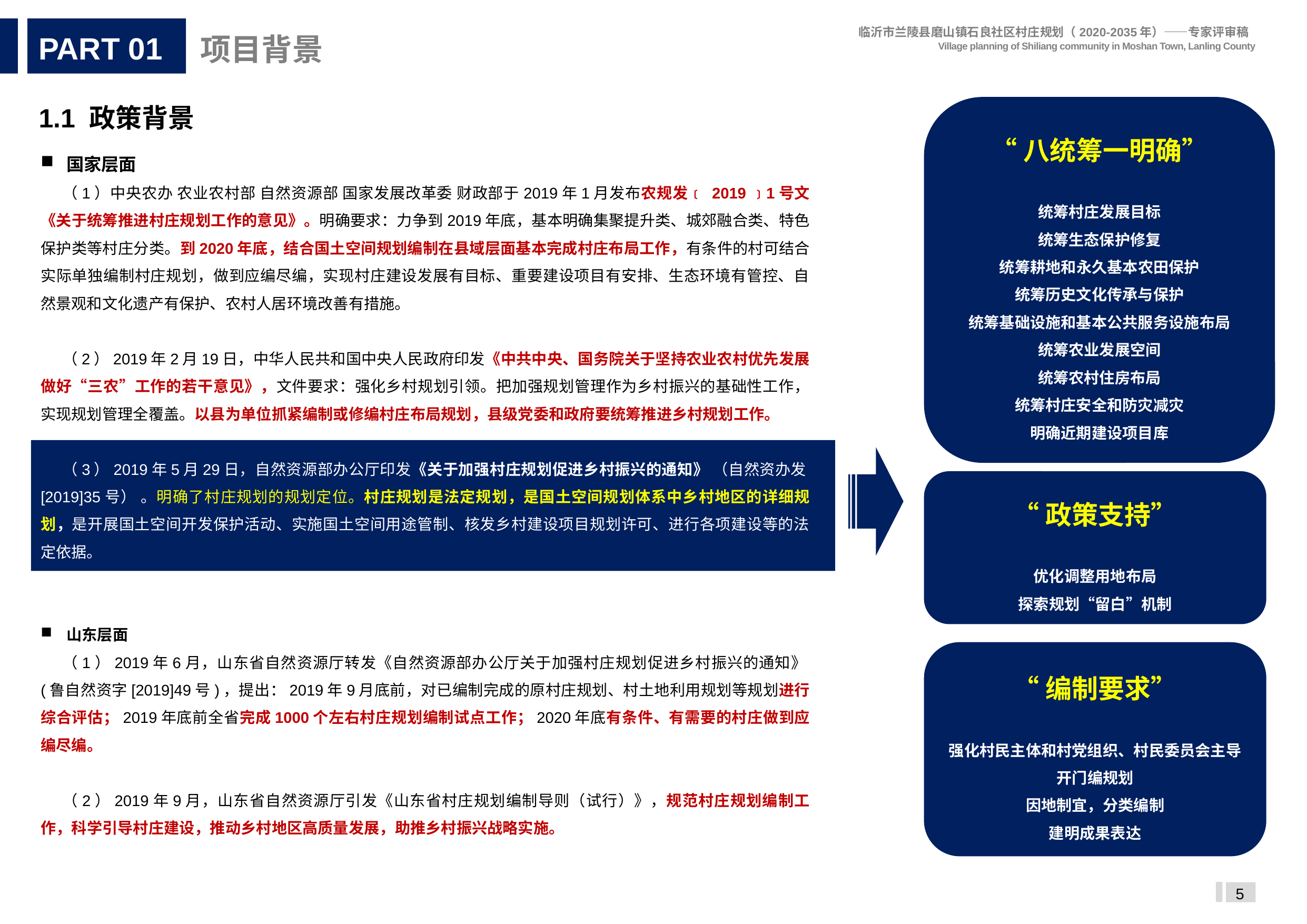

PART 01
项目背景
1.1 政策背景
“八统筹一明确”

统筹村庄发展目标
统筹生态保护修复
统筹耕地和永久基本农田保护
统筹历史文化传承与保护
统筹基础设施和基本公共服务设施布局
统筹农业发展空间
统筹农村住房布局
统筹村庄安全和防灾减灾
明确近期建设项目库
国家层面
（1）中央农办 农业农村部 自然资源部 国家发展改革委 财政部于2019年1月发布农规发﹝ 2019 ﹞1号文《关于统筹推进村庄规划工作的意见》。明确要求：力争到2019年底，基本明确集聚提升类、城郊融合类、特色保护类等村庄分类。到2020年底，结合国土空间规划编制在县域层面基本完成村庄布局工作，有条件的村可结合实际单独编制村庄规划，做到应编尽编，实现村庄建设发展有目标、重要建设项目有安排、生态环境有管控、自然景观和文化遗产有保护、农村人居环境改善有措施。

（2）2019年2月19日，中华人民共和国中央人民政府印发《中共中央、国务院关于坚持农业农村优先发展做好“三农”工作的若干意见》，文件要求：强化乡村规划引领。把加强规划管理作为乡村振兴的基础性工作，实现规划管理全覆盖。以县为单位抓紧编制或修编村庄布局规划，县级党委和政府要统筹推进乡村规划工作。

（3）2019年5月29日，自然资源部办公厅印发《关于加强村庄规划促进乡村振兴的通知》 （自然资办发[2019]35号） 。明确了村庄规划的规划定位。村庄规划是法定规划，是国土空间规划体系中乡村地区的详细规划，是开展国土空间开发保护活动、实施国土空间用途管制、核发乡村建设项目规划许可、进行各项建设等的法定依据。

山东层面
（1）2019年6月，山东省自然资源厅转发《自然资源部办公厅关于加强村庄规划促进乡村振兴的通知》(鲁自然资字[2019]49号)，提出：2019年9月底前，对已编制完成的原村庄规划、村土地利用规划等规划进行综合评估；2019年底前全省完成1000个左右村庄规划编制试点工作；2020年底有条件、有需要的村庄做到应编尽编。

（2）2019年9月，山东省自然资源厅引发《山东省村庄规划编制导则（试行）》，规范村庄规划编制工作，科学引导村庄建设，推动乡村地区高质量发展，助推乡村振兴战略实施。

“政策支持”

优化调整用地布局
探索规划“留白”机制
“编制要求”

强化村民主体和村党组织、村民委员会主导
开门编规划
因地制宜，分类编制
建明成果表达
5